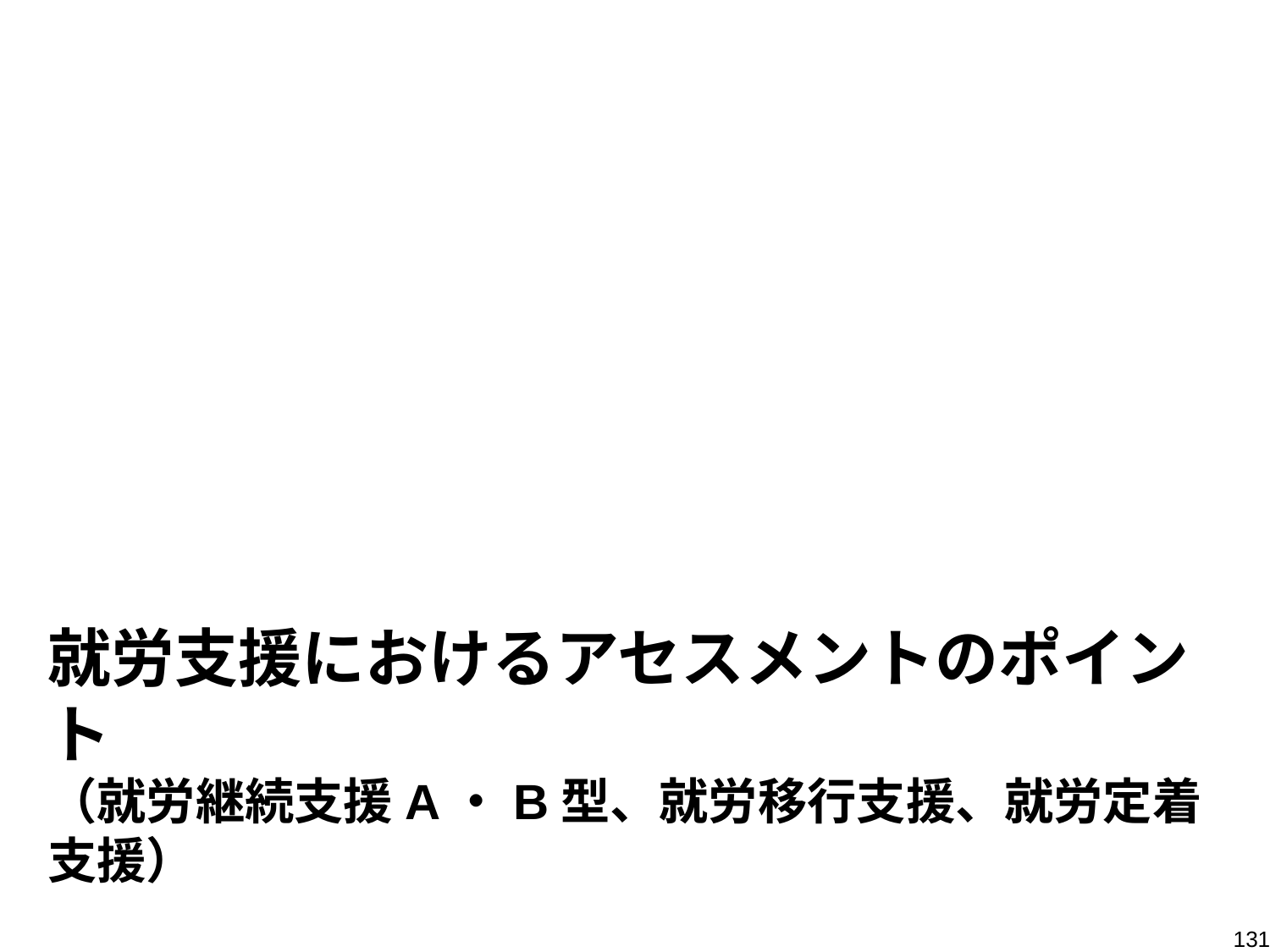

# 就労支援におけるアセスメントのポイント （就労継続支援A・B型、就労移行支援、就労定着支援）
131